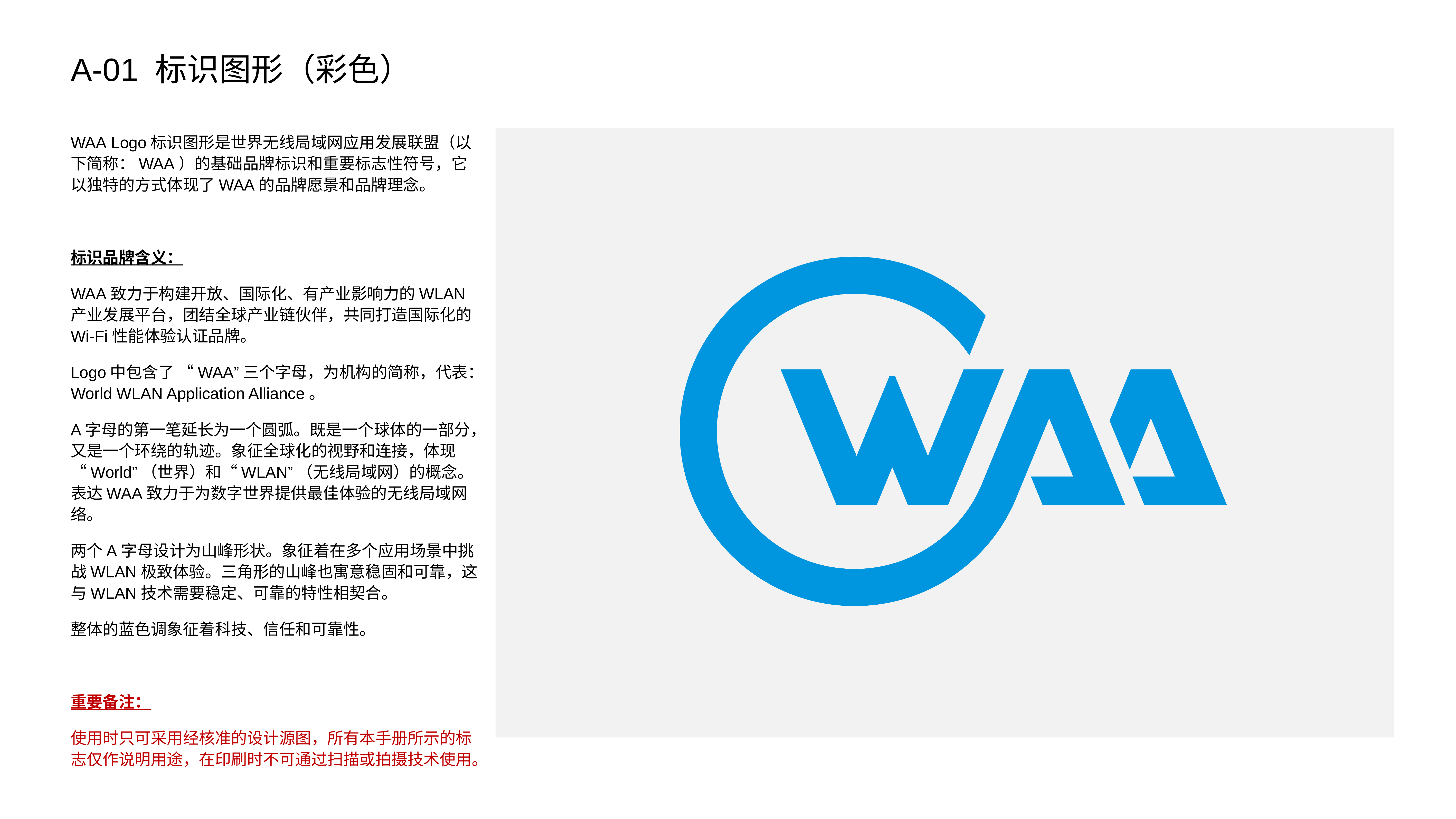

# A-01 标识图形（彩色）
WAA Logo标识图形是世界无线局域网应用发展联盟（以下简称：WAA）的基础品牌标识和重要标志性符号，它以独特的方式体现了WAA的品牌愿景和品牌理念。

标识品牌含义：
WAA致力于构建开放、国际化、有产业影响力的WLAN产业发展平台，团结全球产业链伙伴，共同打造国际化的Wi-Fi性能体验认证品牌。
Logo中包含了 “WAA”三个字母，为机构的简称，代表：World WLAN Application Alliance。
A字母的第一笔延长为一个圆弧。既是一个球体的一部分，又是一个环绕的轨迹。象征全球化的视野和连接，体现“World”（世界）和“WLAN”（无线局域网）的概念。表达WAA致力于为数字世界提供最佳体验的无线局域网络。
两个A字母设计为山峰形状。象征着在多个应用场景中挑战WLAN极致体验。三角形的山峰也寓意稳固和可靠，这与WLAN技术需要稳定、可靠的特性相契合。
整体的蓝色调象征着科技、信任和可靠性。

重要备注：
使用时只可采用经核准的设计源图，所有本手册所示的标志仅作说明用途，在印刷时不可通过扫描或拍摄技术使用。

3